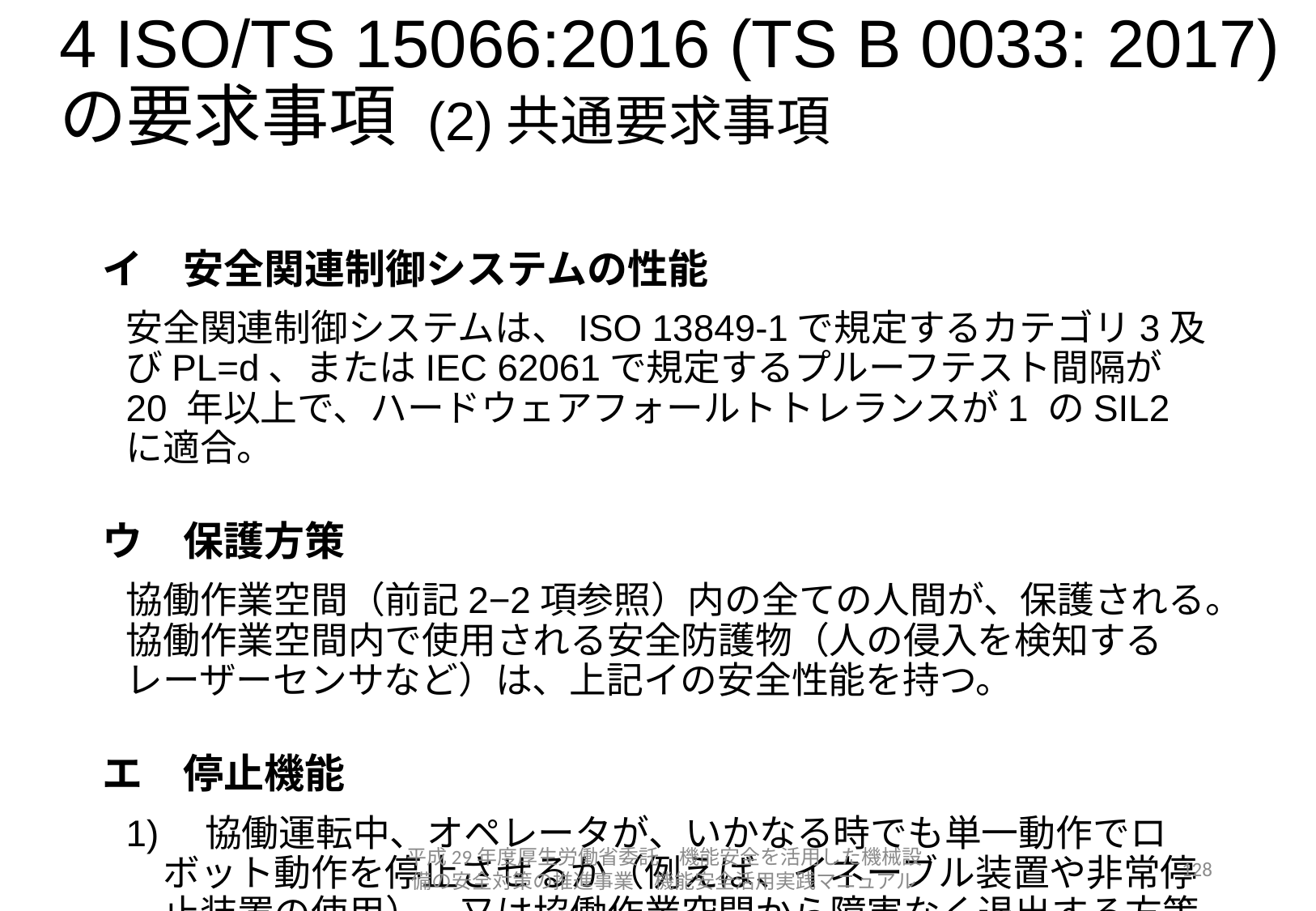

# 4 ISO/TS 15066:2016 (TS B 0033: 2017) の要求事項 (2)共通要求事項
イ　安全関連制御システムの性能
安全関連制御システムは、ISO 13849-1で規定するカテゴリ3及びPL=d、またはIEC 62061で規定するプルーフテスト間隔が20 年以上で、ハードウェアフォールトトレランスが1 のSIL2に適合。

ウ　保護方策
協働作業空間（前記2−2項参照）内の全ての人間が、保護される。協働作業空間内で使用される安全防護物（人の侵入を検知するレーザーセンサなど）は、上記イの安全性能を持つ。

エ　停止機能
1)　協働運転中、オペレータが、いかなる時でも単一動作でロボット動作を停止させるか（例えば、イネーブル装置や非常停止装置の使用）、又は協働作業空間から障害なく退出する方策のどちらかを持つ。
2)　非常停止装置の数と位置は、リスクアセスメントによって決定する。
平成29年度厚生労働省委託　機能安全を活用した機械設備の安全対策の推進事業　機能安全活用実践マニュアル
128